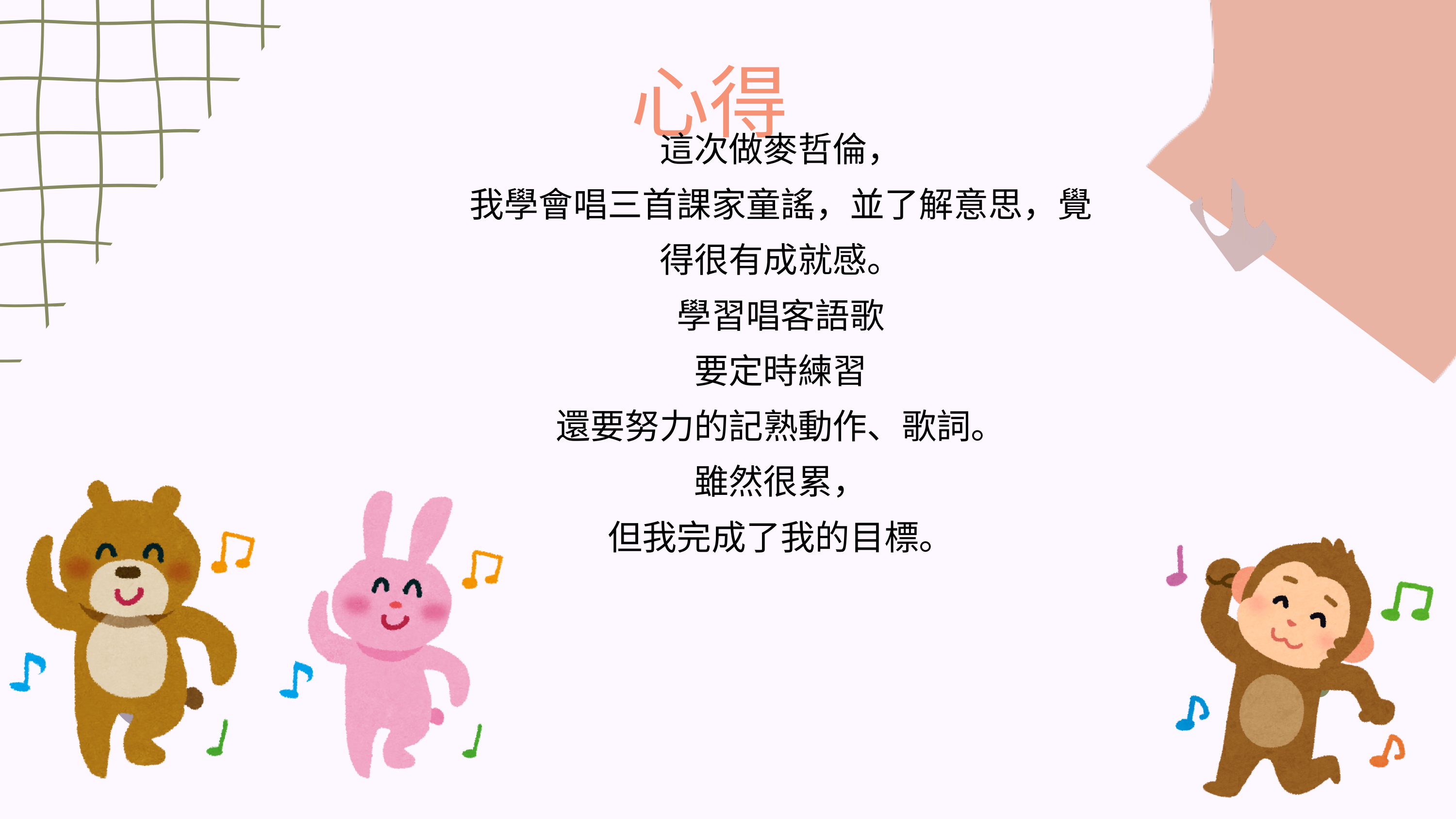

心得
這次做麥哲倫，
我學會唱三首課家童謠，並了解意思，覺得很有成就感。
學習唱客語歌
要定時練習
還要努力的記熟動作、歌詞。
雖然很累，
但我完成了我的目標。